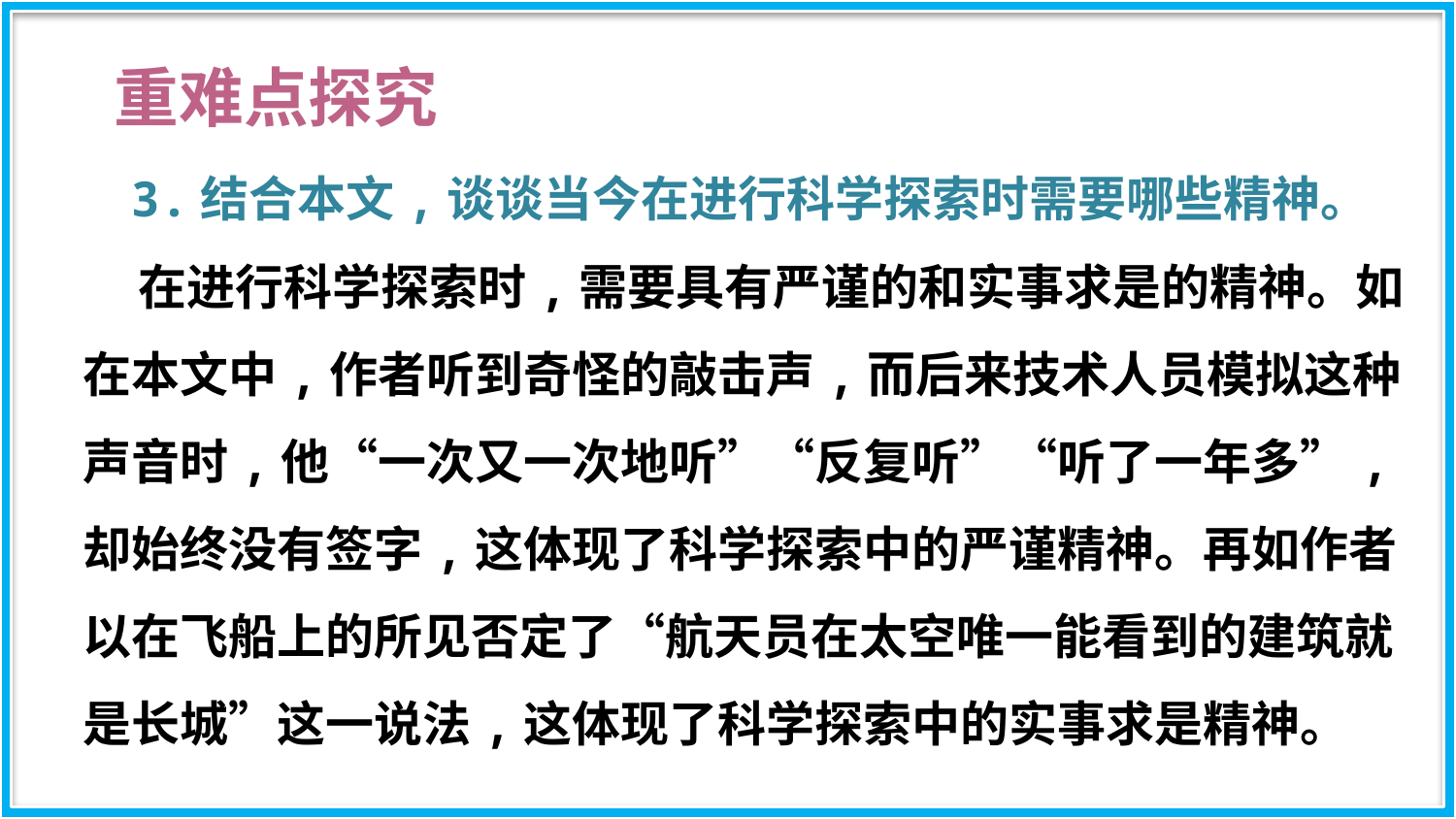

重难点探究
3.结合本文,谈谈当今在进行科学探索时需要哪些精神。
    在进行科学探索时,需要具有严谨的和实事求是的精神。如在本文中,作者听到奇怪的敲击声,而后来技术人员模拟这种声音时,他“一次又一次地听”“反复听”“听了一年多”,却始终没有签字,这体现了科学探索中的严谨精神。再如作者以在飞船上的所见否定了“航天员在太空唯一能看到的建筑就是长城”这一说法,这体现了科学探索中的实事求是精神。